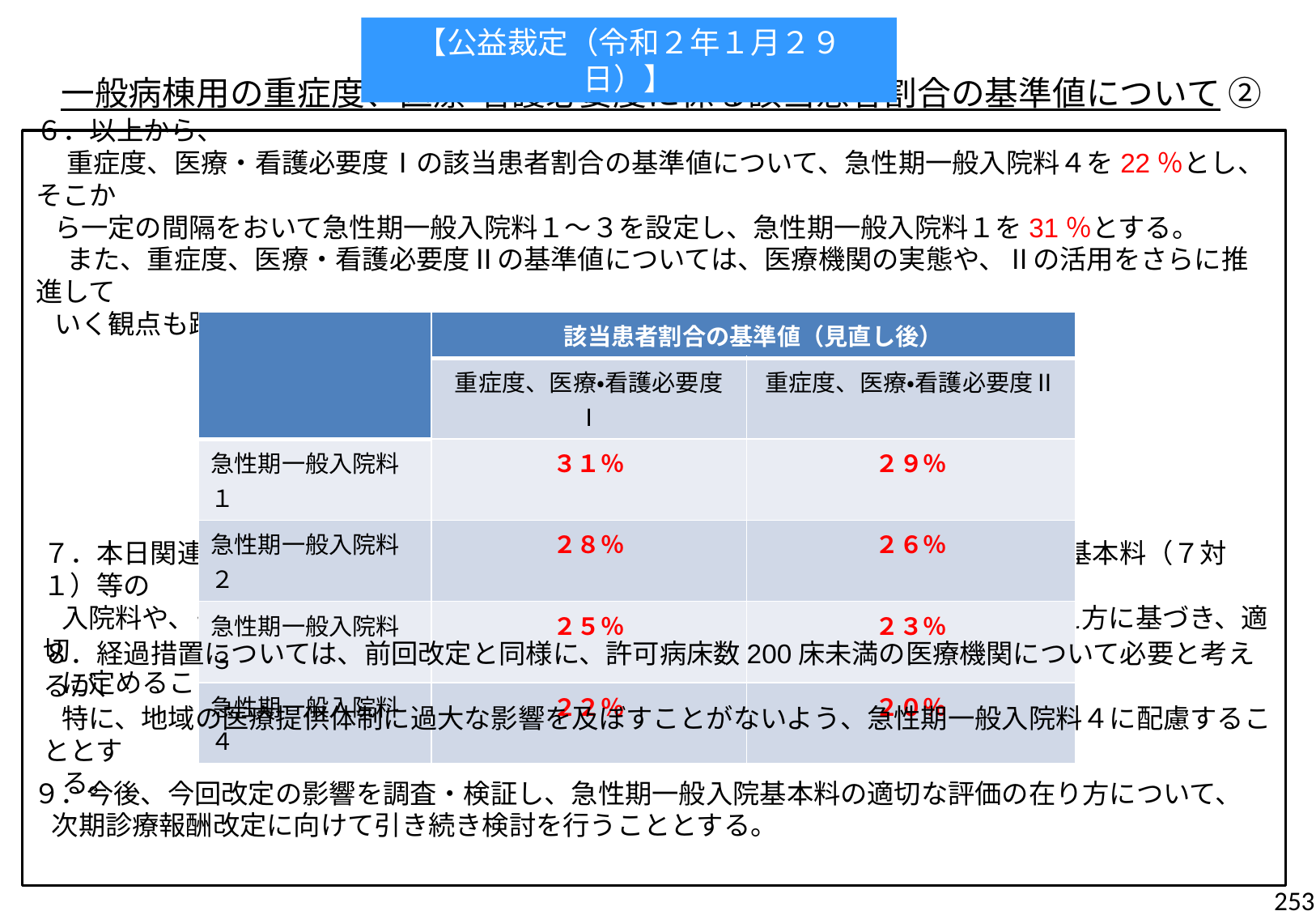

【公益裁定（令和２年１月２９日）】
# 一般病棟用の重症度、医療・看護必要度に係る該当患者割合の基準値について ②

６．以上から、
    重症度、医療・看護必要度Ⅰの該当患者割合の基準値について、急性期一般入院料４を22％とし、そこか
  ら一定の間隔をおいて急性期一般入院料１～３を設定し、急性期一般入院料１を31％とする。
    また、重症度、医療・看護必要度Ⅱの基準値については、医療機関の実態や、Ⅱの活用をさらに推進して
  いく観点も踏まえ、Ⅰの基準値よりも低くなるよう一定の差を設けることとする。
|  | 該当患者割合の基準値（見直し後） |  |
| --- | --- | --- |
|  | 重症度、医療・看護必要度Ⅰ | 重症度、医療・看護必要度Ⅱ |
| 急性期一般入院料１ | ３１％ | ２９％ |
| 急性期一般入院料２ | ２８％ | ２６％ |
| 急性期一般入院料３ | ２５％ | ２３％ |
| 急性期一般入院料４ | ２２％ | ２０％ |
７．本日関連資料の提示された、急性期一般入院料５及び６並びに特定機能病院入院基本料（７対１）等の
  入院料や、その他の加算等の施設基準における該当患者割合については、同様の考え方に基づき、適切
  に定めることとする。
８．経過措置については、前回改定と同様に、許可病床数200床未満の医療機関について必要と考えるが、
  特に、地域の医療提供体制に過大な影響を及ぼすことがないよう、急性期一般入院料４に配慮することとす
  る。
９．今後、今回改定の影響を調査・検証し、急性期一般入院基本料の適切な評価の在り方について、
  次期診療報酬改定に向けて引き続き検討を行うこととする。
253